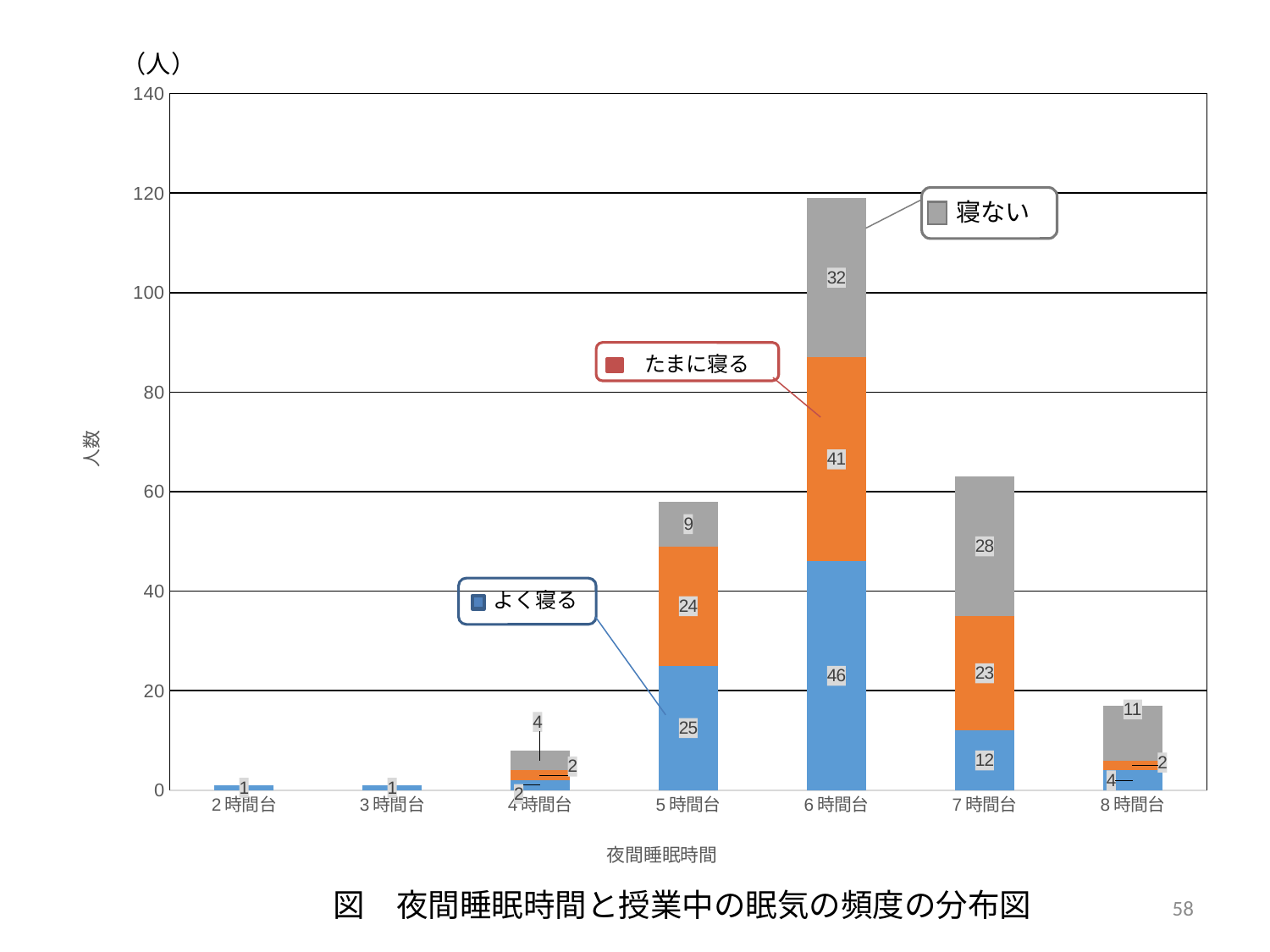

### Chart

| Category | 寝る | ちょくちょく | 寝ない |
|---|---|---|---|
| 2時間台 | 1.0 | None | None |
| 3時間台 | 1.0 | None | None |
| 4時間台 | 2.0 | 2.0 | 4.0 |
| 5時間台 | 25.0 | 24.0 | 9.0 |
| 6時間台 | 46.0 | 41.0 | 32.0 |
| 7時間台 | 12.0 | 23.0 | 28.0 |
| 8時間台 | 4.0 | 2.0 | 11.0 |
　寝ない

（人）
　たまに寝る

　よく寝る

図　夜間睡眠時間と授業中の眠気の頻度の分布図
58